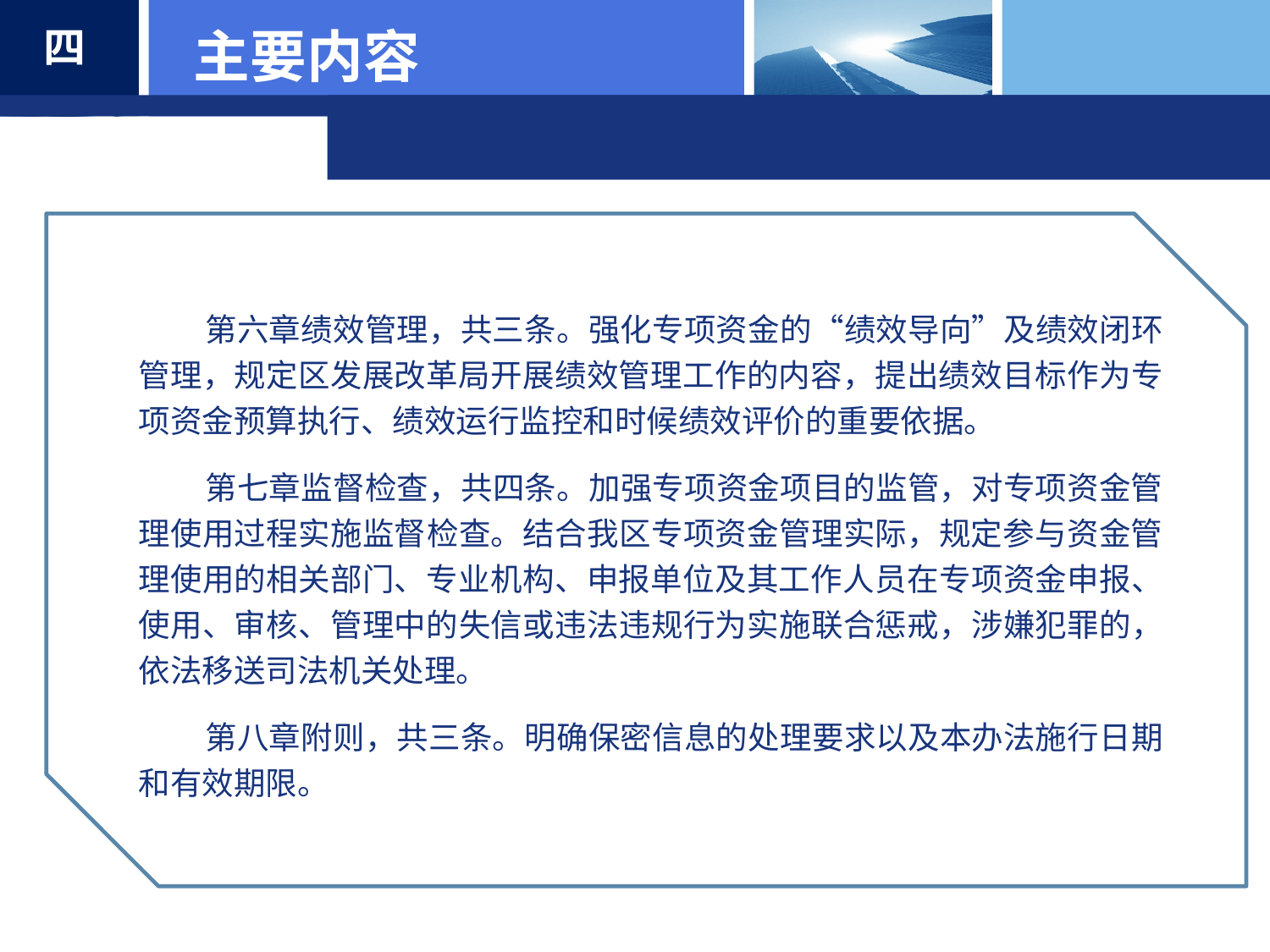

四
 主要内容

        第六章绩效管理，共三条。强化专项资金的“绩效导向”及绩效闭环管理，规定区发展改革局开展绩效管理工作的内容，提出绩效目标作为专项资金预算执行、绩效运行监控和时候绩效评价的重要依据。
        第七章监督检查，共四条。加强专项资金项目的监管，对专项资金管理使用过程实施监督检查。结合我区专项资金管理实际，规定参与资金管理使用的相关部门、专业机构、申报单位及其工作人员在专项资金申报、使用、审核、管理中的失信或违法违规行为实施联合惩戒，涉嫌犯罪的，依法移送司法机关处理。
        第八章附则，共三条。明确保密信息的处理要求以及本办法施行日期和有效期限。

8